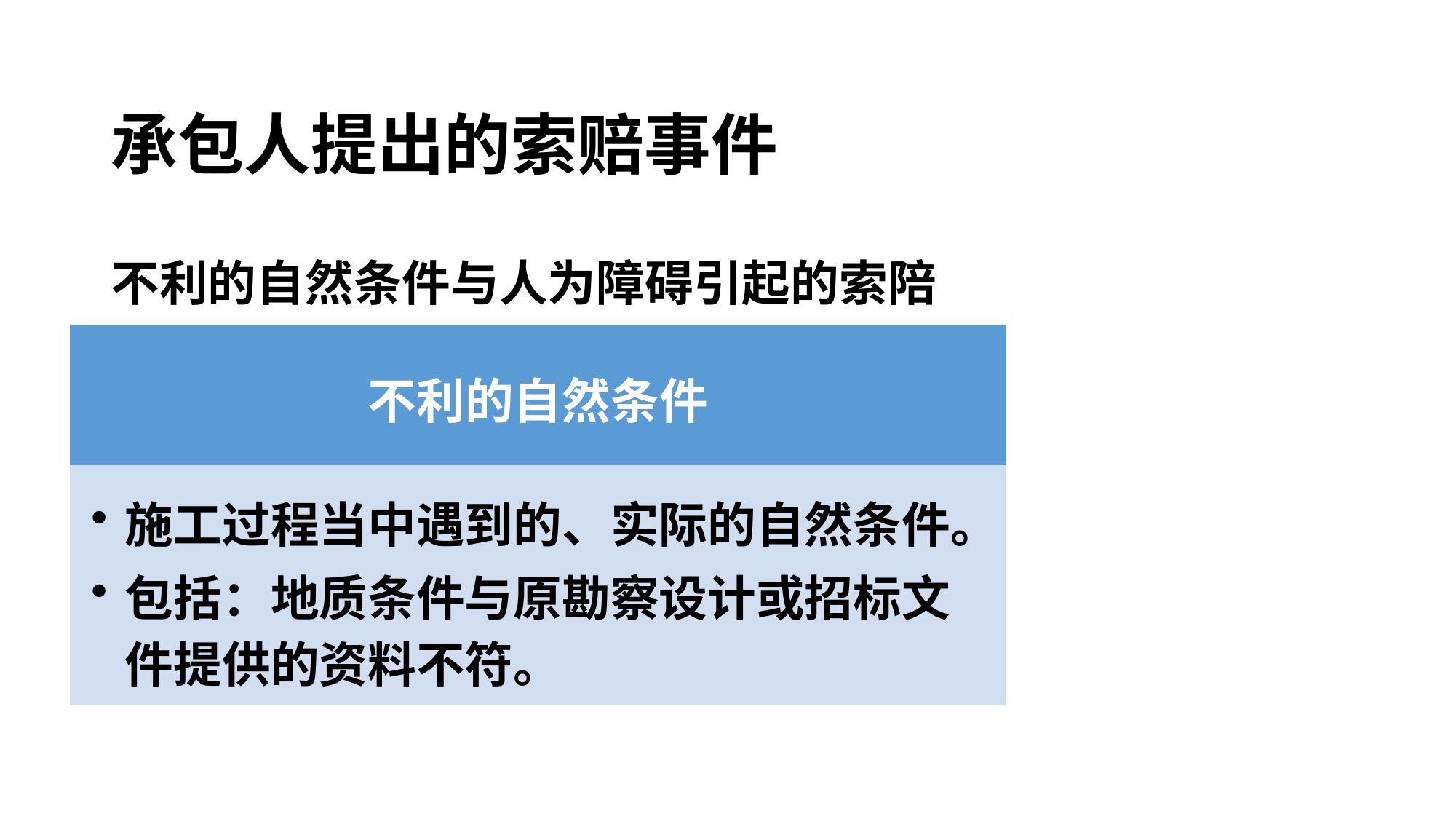

# 承包人提出的索赔事件
不利的自然条件与人为障碍引起的索陪
不利的自然条件
施工过程当中遇到的、实际的自然条件。
包括：地质条件与原勘察设计或招标文件提供的资料不符。